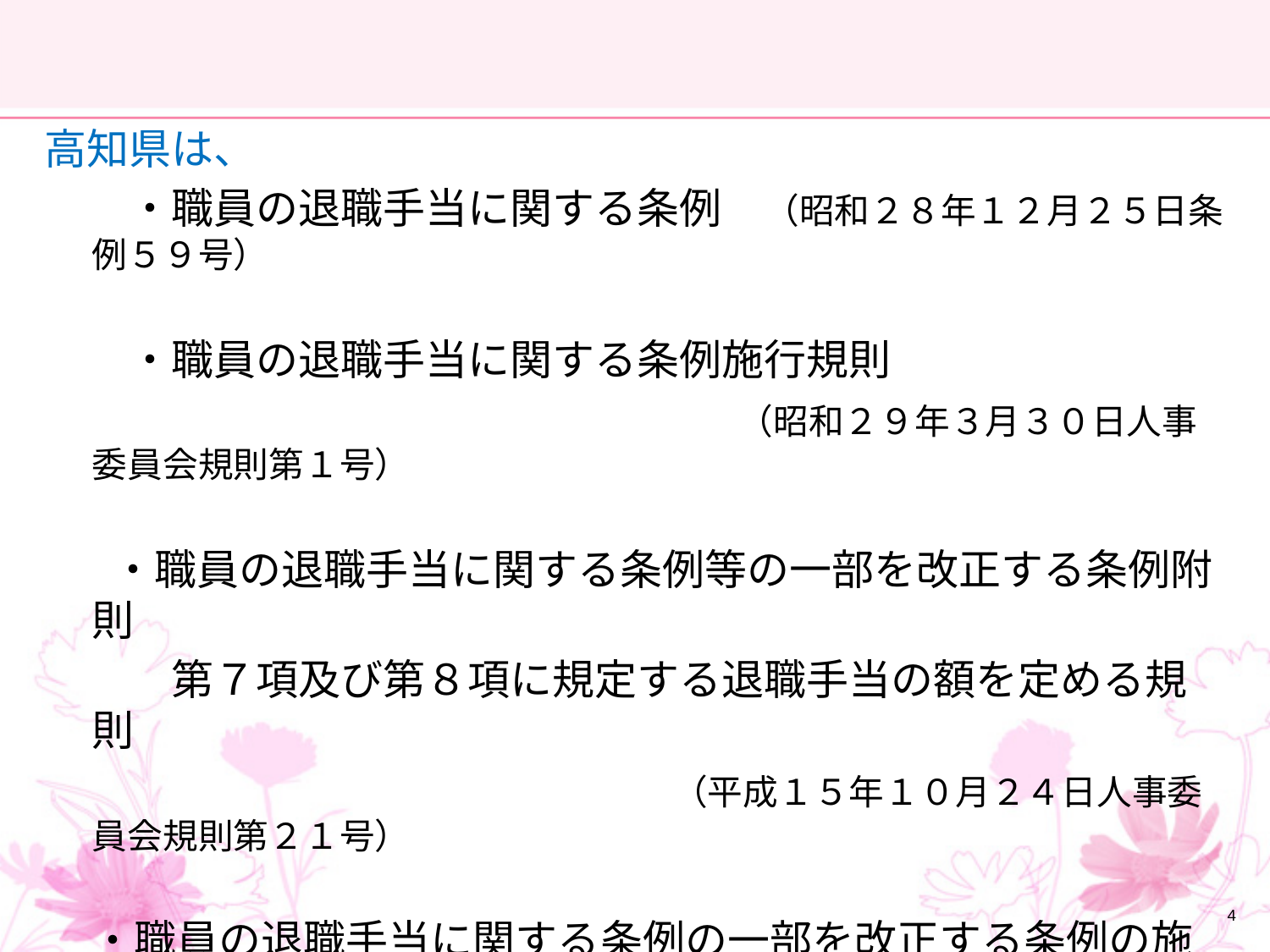

#
高知県は、
　　・職員の退職手当に関する条例　（昭和２８年１２月２５日条例５９号）

　　・職員の退職手当に関する条例施行規則
　　　　　　　　　　 　　　　　　　　　（昭和２９年３月３０日人事委員会規則第１号）

   　・職員の退職手当に関する条例等の一部を改正する条例附則
　　　第７項及び第８項に規定する退職手当の額を定める規則
　　　　　　　　　　　　　　　（平成１５年１０月２４日人事委員会規則第２１号）

     ・職員の退職手当に関する条例の一部を改正する条例の施行に
      伴う経過措置に関する規則
　　　　　　　　　　　　　　 　（平成１８年３月３１日人事委員会規則第２５条）
4